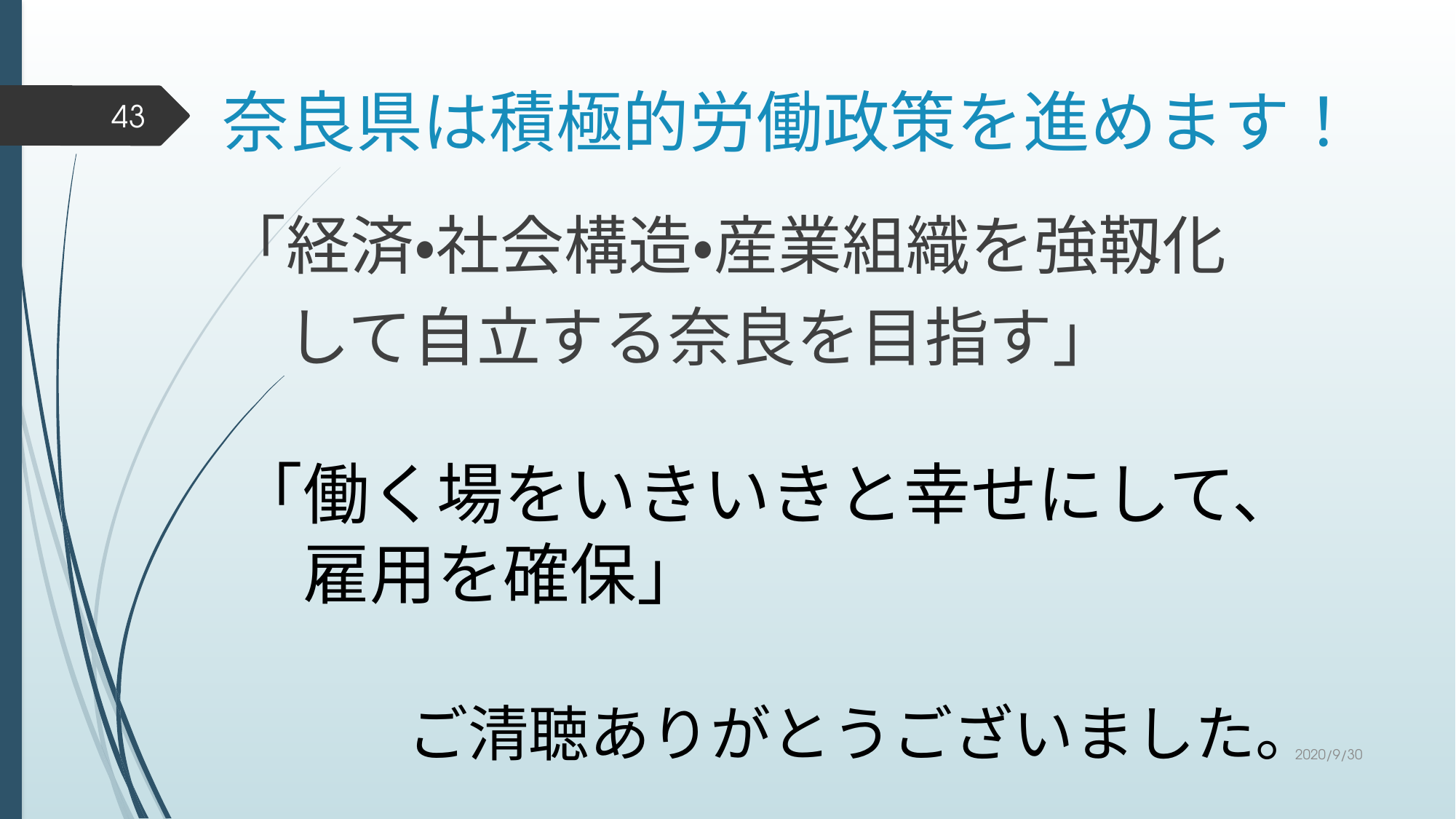

# 奈良県は積極的労働政策を進めます！
43
「経済・社会構造・産業組織を強靱化
　して自立する奈良を目指す」
「働く場をいきいきと幸せにして、
　雇用を確保」
ご清聴ありがとうございました。
2020/9/30